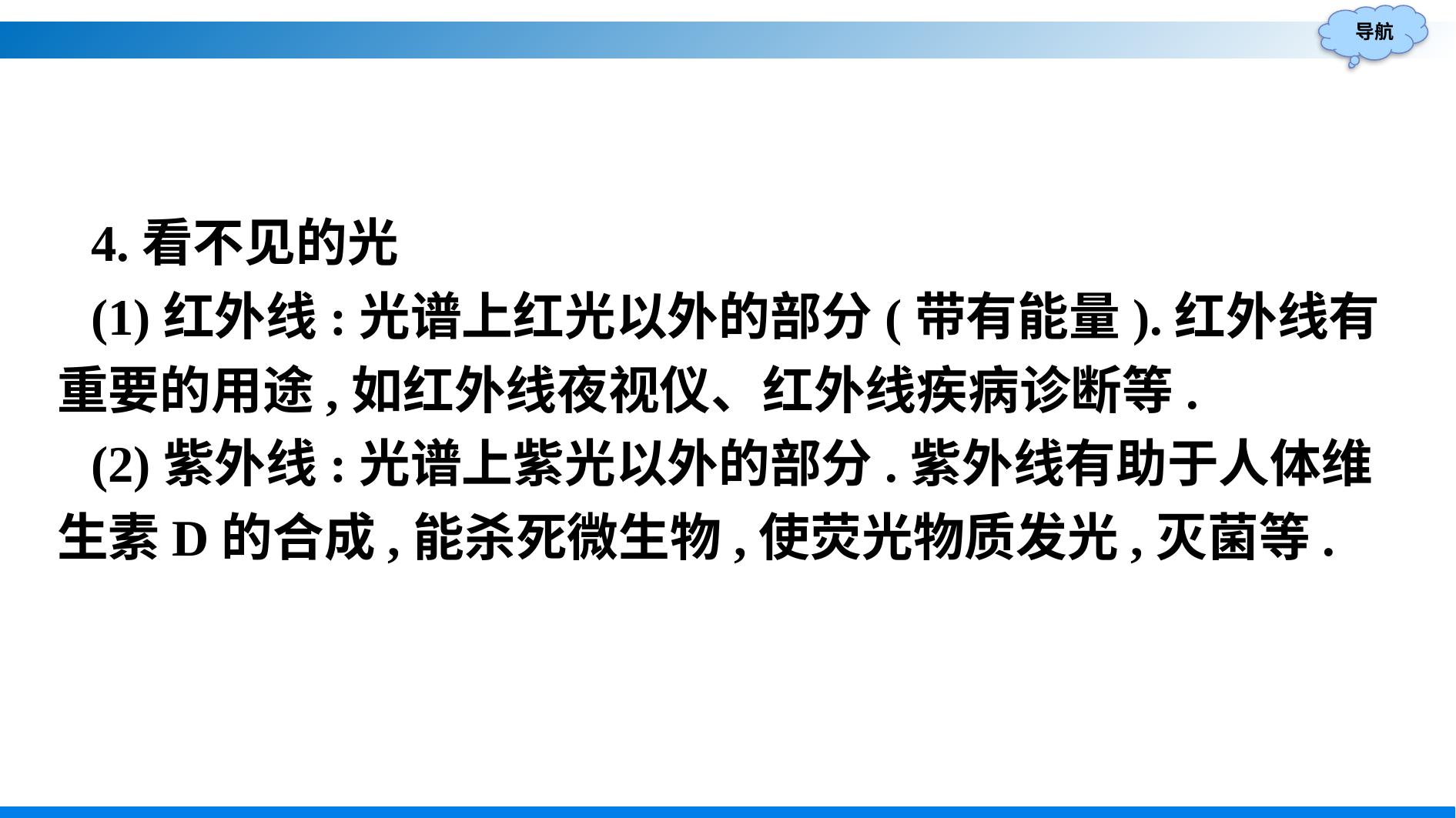

4.看不见的光
(1)红外线:光谱上红光以外的部分(带有能量).红外线有重要的用途,如红外线夜视仪、红外线疾病诊断等.
(2)紫外线:光谱上紫光以外的部分.紫外线有助于人体维生素D的合成,能杀死微生物,使荧光物质发光,灭菌等.